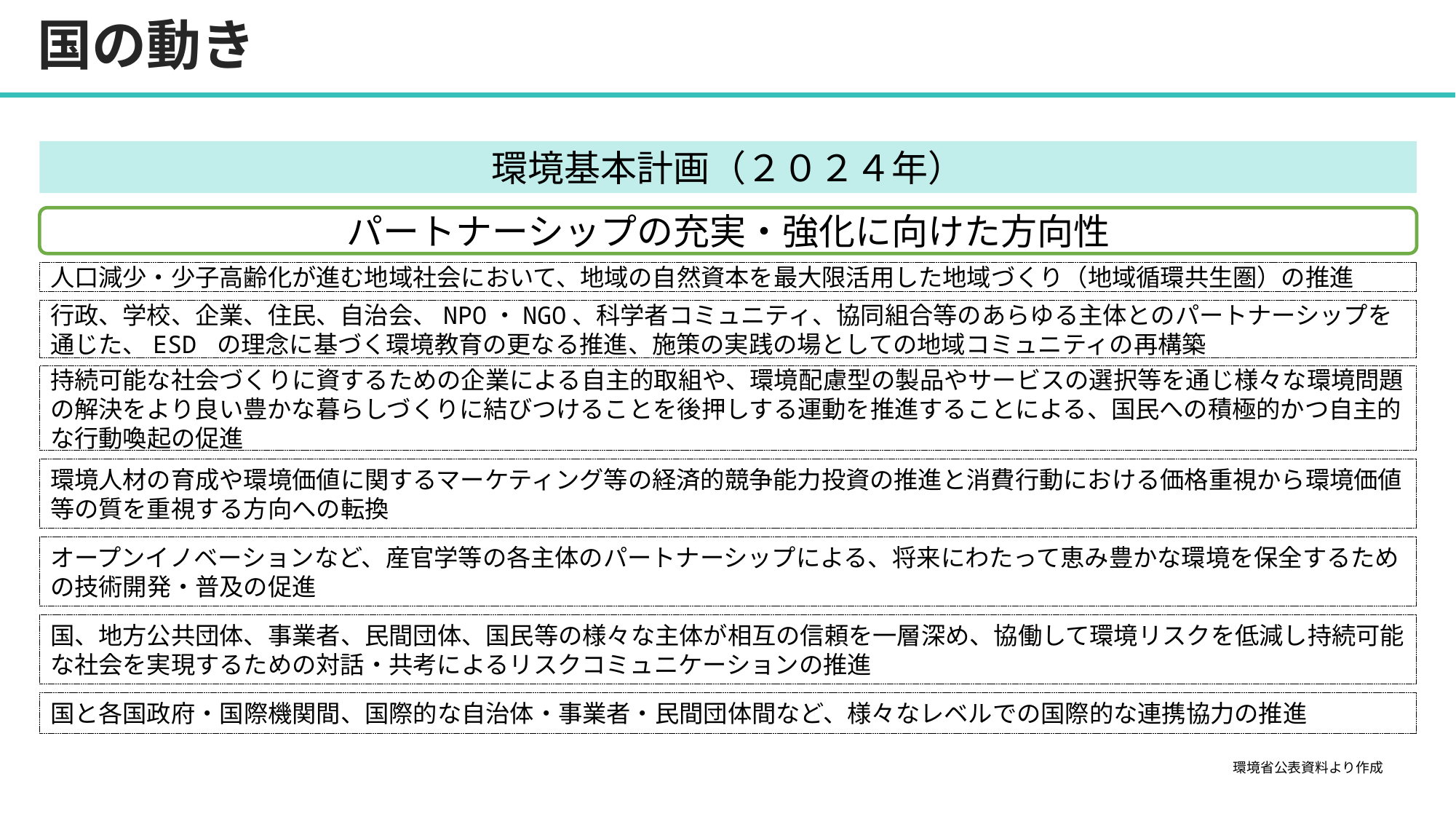

国の動き
環境基本計画（２０２４年）
パートナーシップの充実・強化に向けた方向性
人口減少・少子高齢化が進む地域社会において、地域の自然資本を最大限活用した地域づくり（地域循環共生圏）の推進
行政、学校、企業、住民、自治会、NPO・NGO、科学者コミュニティ、協同組合等のあらゆる主体とのパートナーシップを通じた、ESD の理念に基づく環境教育の更なる推進、施策の実践の場としての地域コミュニティの再構築
持続可能な社会づくりに資するための企業による自主的取組や、環境配慮型の製品やサービスの選択等を通じ様々な環境問題の解決をより良い豊かな暮らしづくりに結びつけることを後押しする運動を推進することによる、国民への積極的かつ自主的な行動喚起の促進
環境人材の育成や環境価値に関するマーケティング等の経済的競争能力投資の推進と消費行動における価格重視から環境価値等の質を重視する方向への転換
オープンイノベーションなど、産官学等の各主体のパートナーシップによる、将来にわたって恵み豊かな環境を保全するための技術開発・普及の促進
国、地方公共団体、事業者、民間団体、国民等の様々な主体が相互の信頼を一層深め、協働して環境リスクを低減し持続可能な社会を実現するための対話・共考によるリスクコミュニケーションの推進
国と各国政府・国際機関間、国際的な自治体・事業者・民間団体間など、様々なレベルでの国際的な連携協力の推進
環境省公表資料より作成